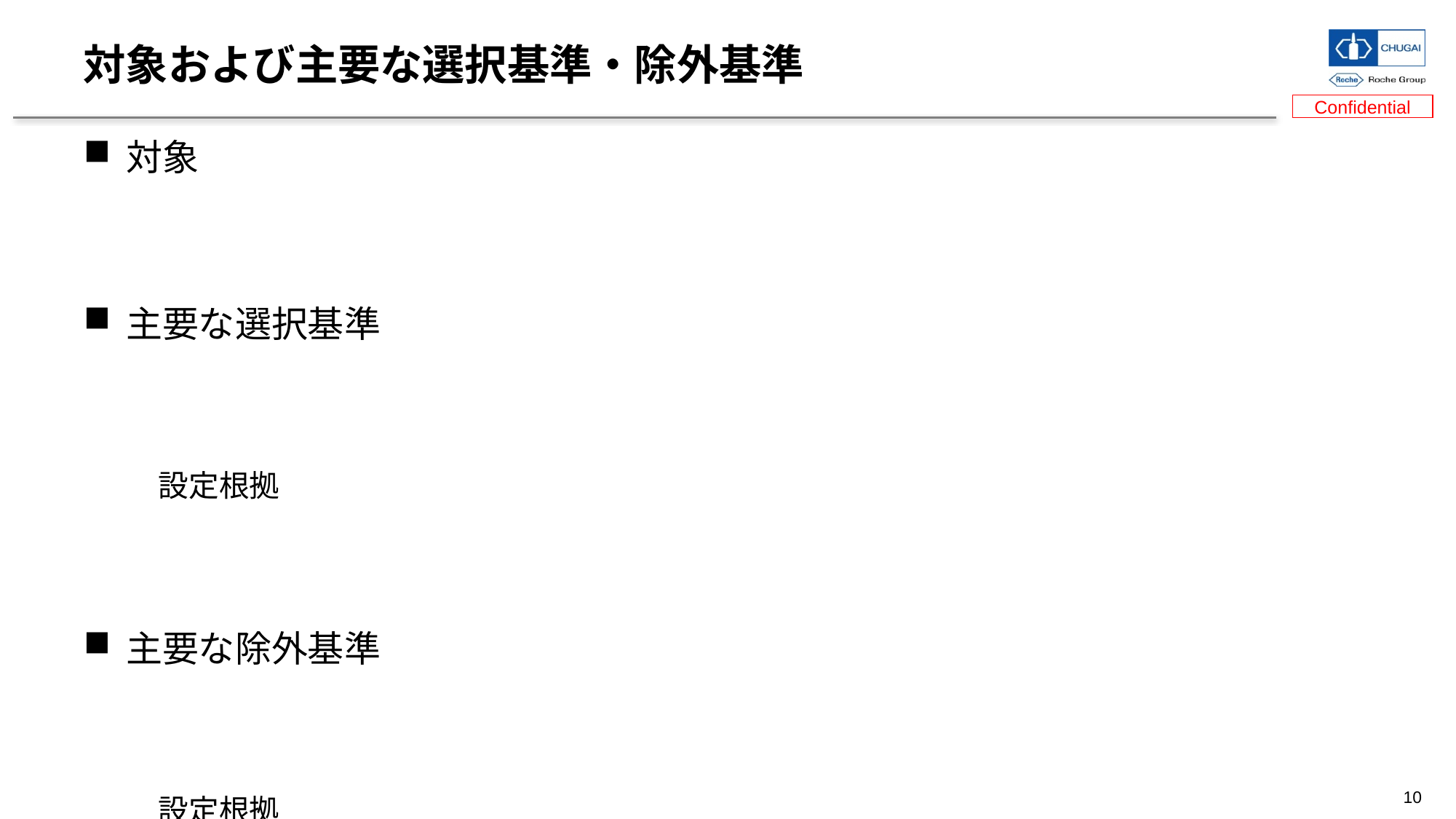

# 対象および主要な選択基準・除外基準
対象

主要な選択基準

設定根拠

主要な除外基準

設定根拠